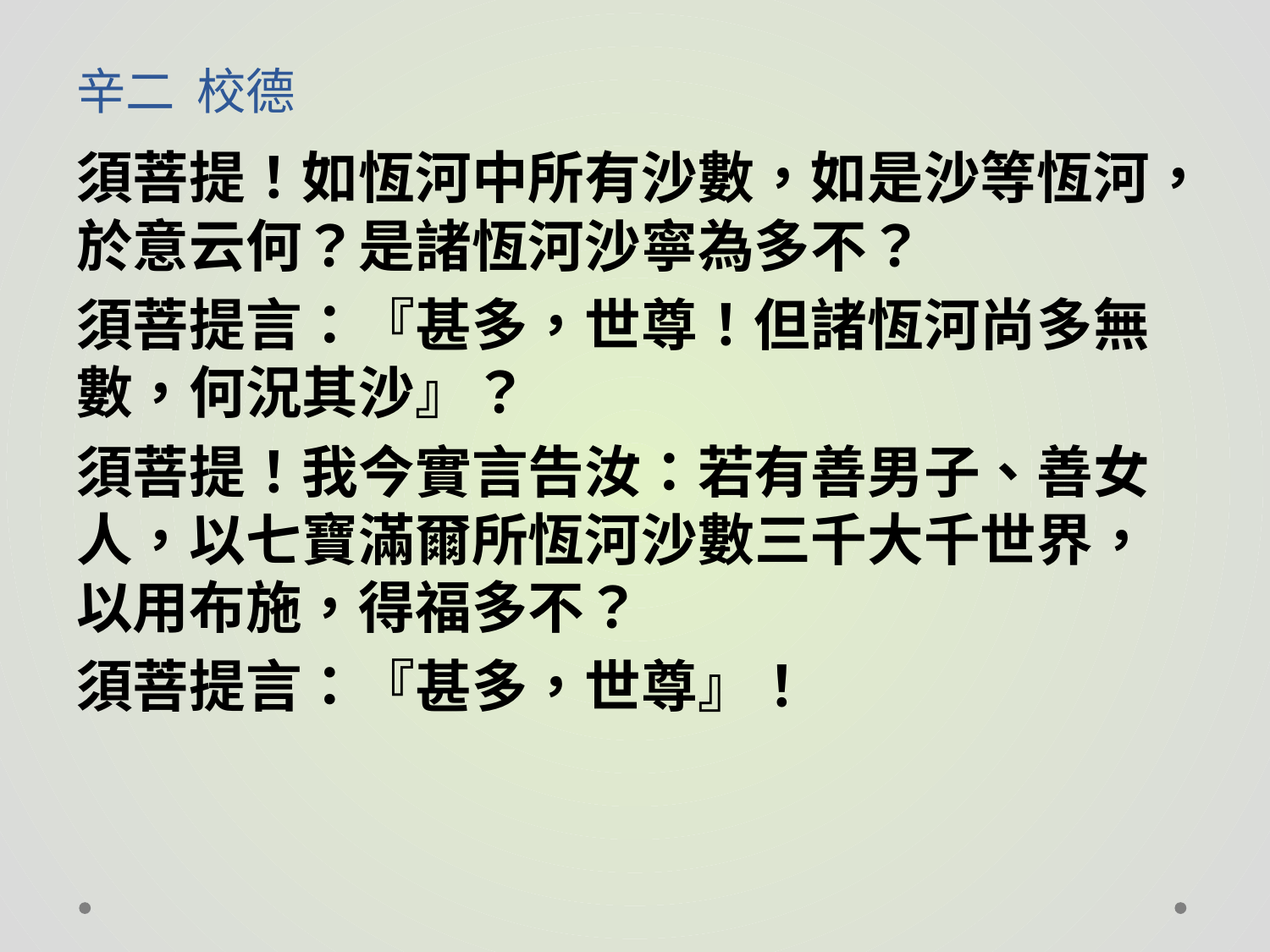

# 辛二  校德
須菩提！如恆河中所有沙數，如是沙等恆河，於意云何？是諸恆河沙寧為多不？
須菩提言：『甚多，世尊！但諸恆河尚多無數，何況其沙』？
須菩提！我今實言告汝：若有善男子、善女人，以七寶滿爾所恆河沙數三千大千世界，以用布施，得福多不？
須菩提言：『甚多，世尊』！